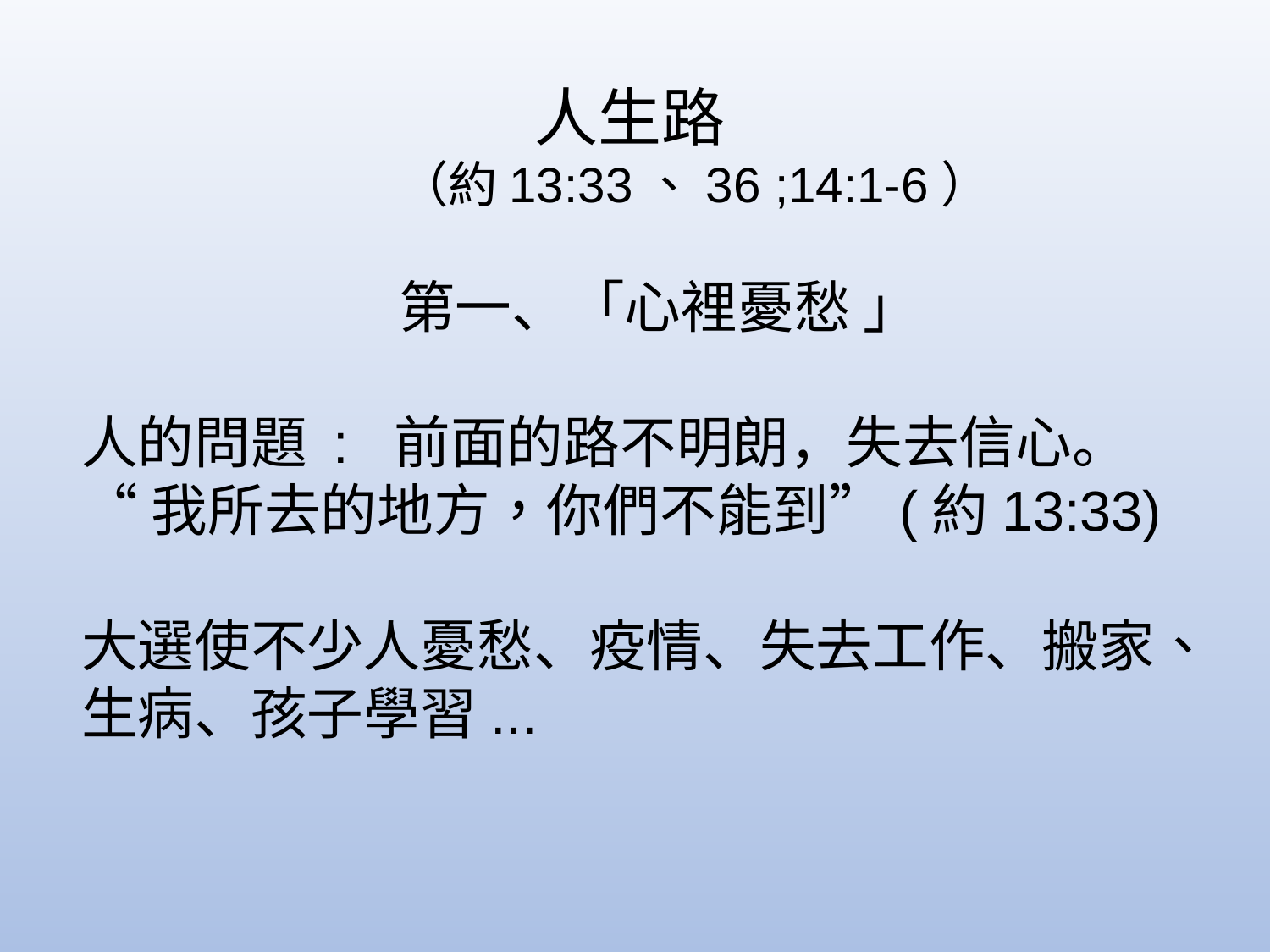

人生路
（約13:33、36 ;14:1-6）

第一、「心裡憂愁 」

人的問題 :  前面的路不明朗，失去信心。
“我所去的地方，你們不能到”(約13:33)

大選使不少人憂愁、疫情、失去工作、搬家、
生病、孩子學習...